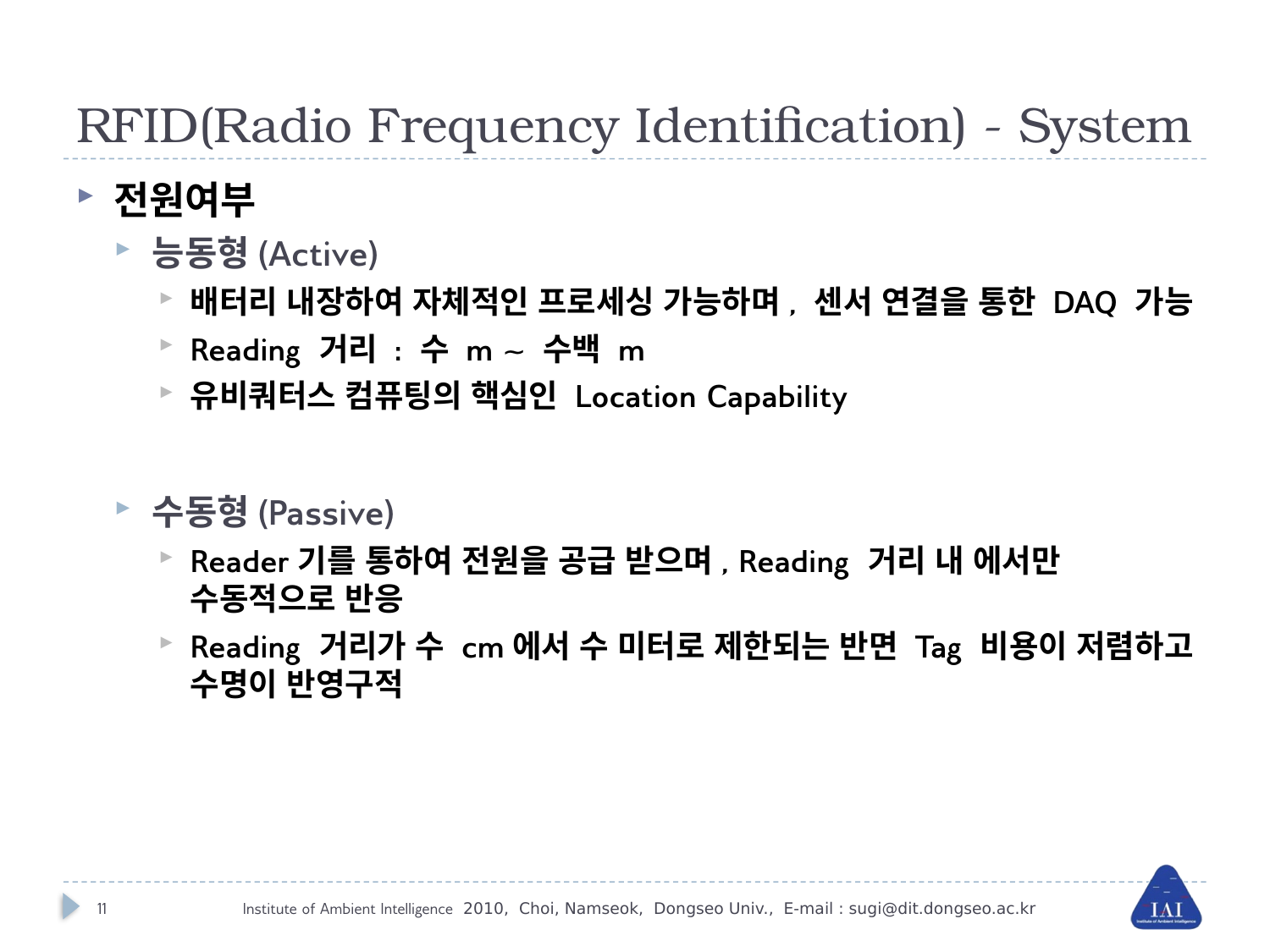

# RFID(Radio Frequency Identification) - System
전원여부
능동형(Active)
배터리 내장하여 자체적인 프로세싱 가능하며, 센서 연결을 통한 DAQ 가능
Reading 거리 : 수 m ~ 수백 m
유비쿼터스 컴퓨팅의 핵심인 Location Capability

수동형(Passive)
Reader기를 통하여 전원을 공급 받으며, Reading 거리 내 에서만 수동적으로 반응
Reading 거리가 수 cm에서 수 미터로 제한되는 반면 Tag 비용이 저렴하고 수명이 반영구적